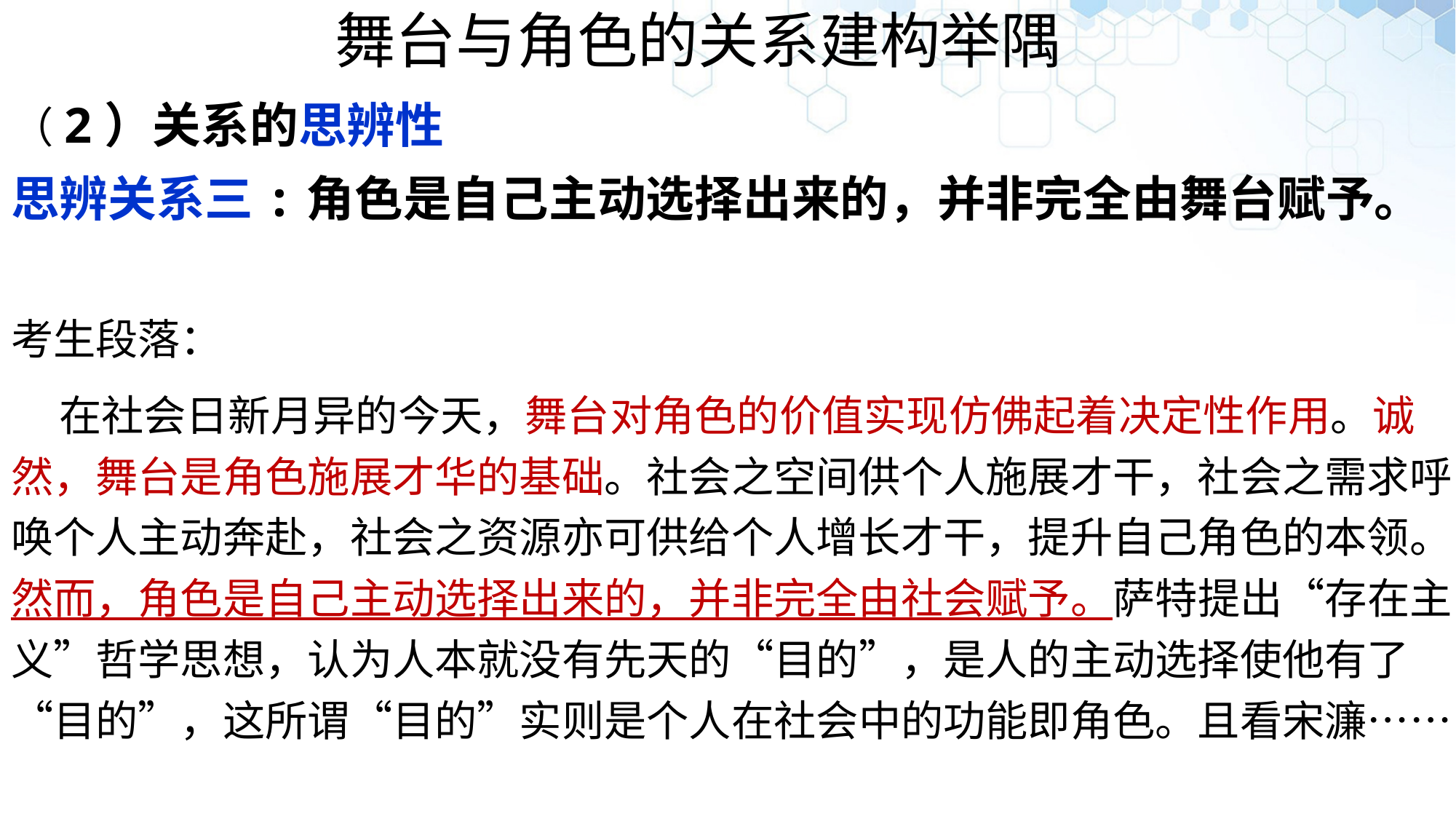

舞台与角色的关系建构举隅
#
（2）关系的思辨性
思辨关系三:角色是自己主动选择出来的，并非完全由舞台赋予。

考生段落：
    在社会日新月异的今天，舞台对角色的价值实现仿佛起着决定性作用。诚然，舞台是角色施展才华的基础。社会之空间供个人施展才干，社会之需求呼唤个人主动奔赴，社会之资源亦可供给个人增长才干，提升自己角色的本领。然而，角色是自己主动选择出来的，并非完全由社会赋予。萨特提出“存在主义”哲学思想，认为人本就没有先天的“目的”，是人的主动选择使他有了“目的”，这所谓“目的”实则是个人在社会中的功能即角色。且看宋濂……